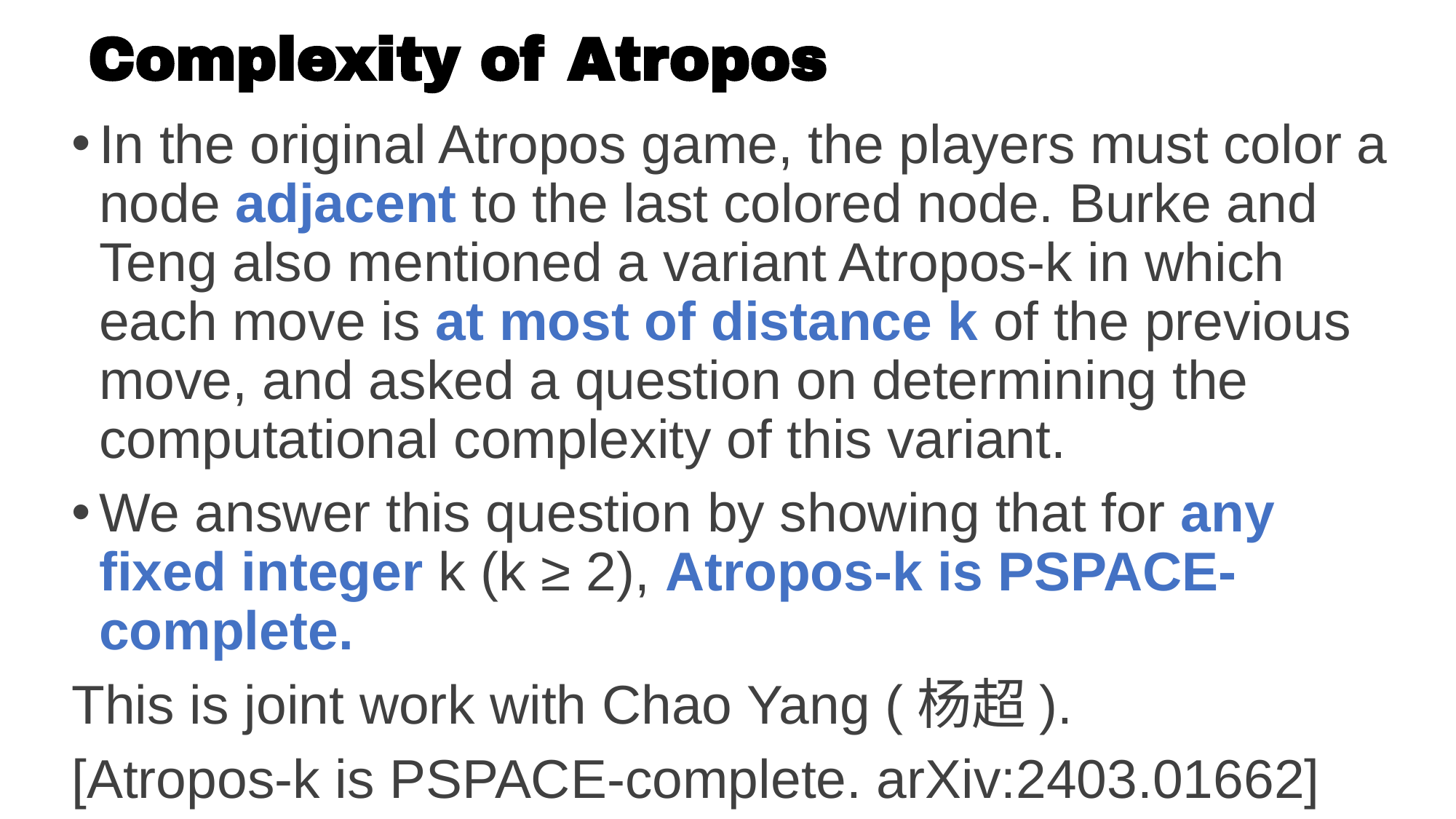

# Complexity of Atropos
In the original Atropos game, the players must color a node adjacent to the last colored node. Burke and Teng also mentioned a variant Atropos-k in which each move is at most of distance k of the previous move, and asked a question on determining the computational complexity of this variant.
We answer this question by showing that for any fixed integer k (k ≥ 2), Atropos-k is PSPACE-complete.
This is joint work with Chao Yang (杨超).
[Atropos-k is PSPACE-complete. arXiv:2403.01662]